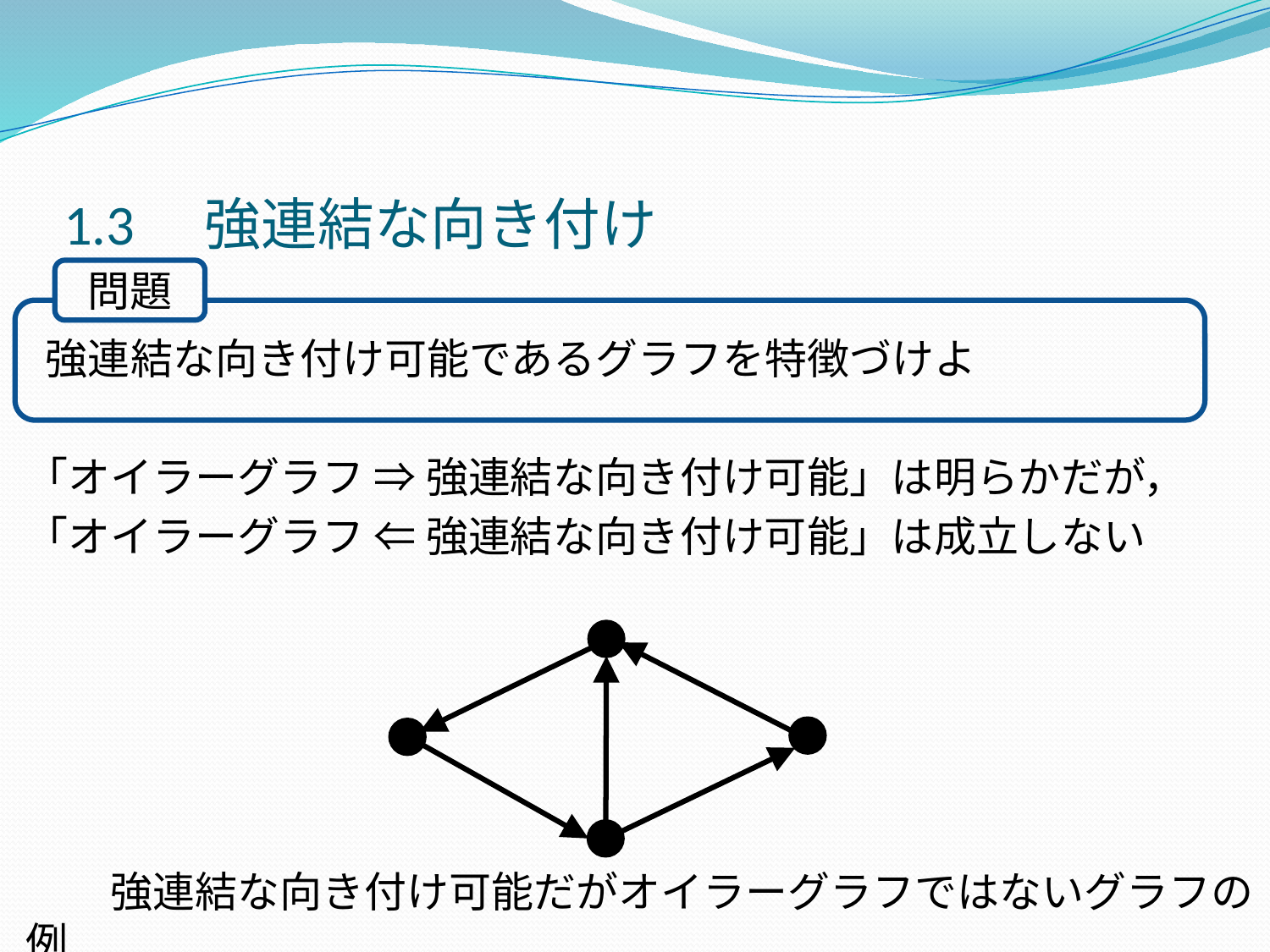

# 1.3　強連結な向き付け
問題

 強連結な向き付け可能であるグラフを特徴づけよ

「オイラーグラフ ⇒ 強連結な向き付け可能」は明らかだが，
「オイラーグラフ ⇐ 強連結な向き付け可能」は成立しない

　　強連結な向き付け可能だがオイラーグラフではないグラフの例